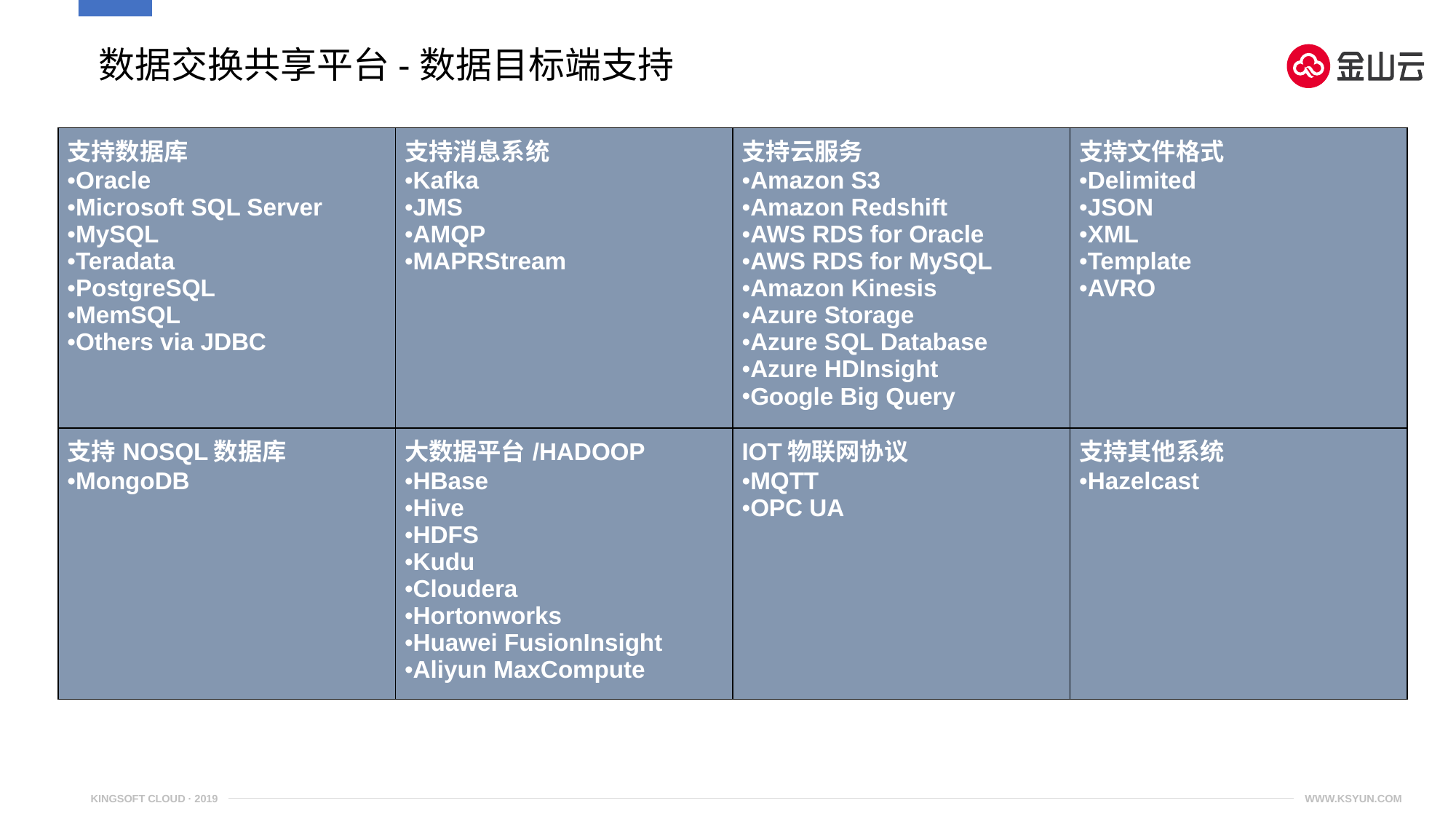

数据交换共享平台-数据目标端支持
| 支持数据库 Oracle Microsoft SQL Server MySQL Teradata PostgreSQL MemSQL Others via JDBC | 支持消息系统 Kafka JMS AMQP MAPRStream | 支持云服务 Amazon S3 Amazon Redshift AWS RDS for Oracle AWS RDS for MySQL Amazon Kinesis Azure Storage Azure SQL Database Azure HDInsight Google Big Query | 支持文件格式 Delimited JSON XML Template AVRO |
| --- | --- | --- | --- |
| 支持NOSQL数据库 MongoDB | 大数据平台/HADOOP HBase Hive HDFS Kudu Cloudera Hortonworks Huawei FusionInsight Aliyun MaxCompute | IOT物联网协议 MQTT OPC UA | 支持其他系统 Hazelcast |